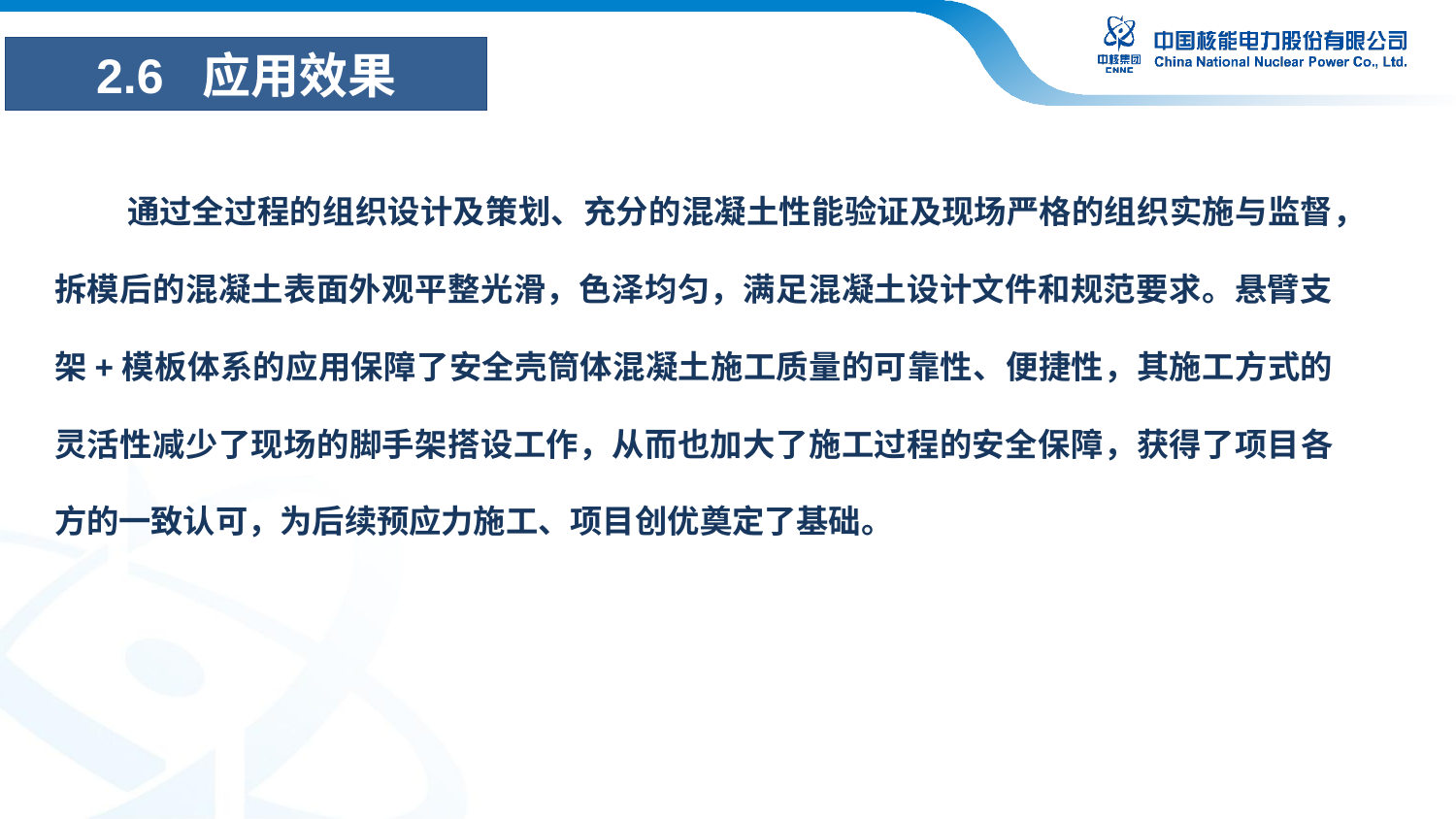

2.6  应用效果
通过全过程的组织设计及策划、充分的混凝土性能验证及现场严格的组织实施与监督，拆模后的混凝土表面外观平整光滑，色泽均匀，满足混凝土设计文件和规范要求。悬臂支架+模板体系的应用保障了安全壳筒体混凝土施工质量的可靠性、便捷性，其施工方式的灵活性减少了现场的脚手架搭设工作，从而也加大了施工过程的安全保障，获得了项目各方的一致认可，为后续预应力施工、项目创优奠定了基础。